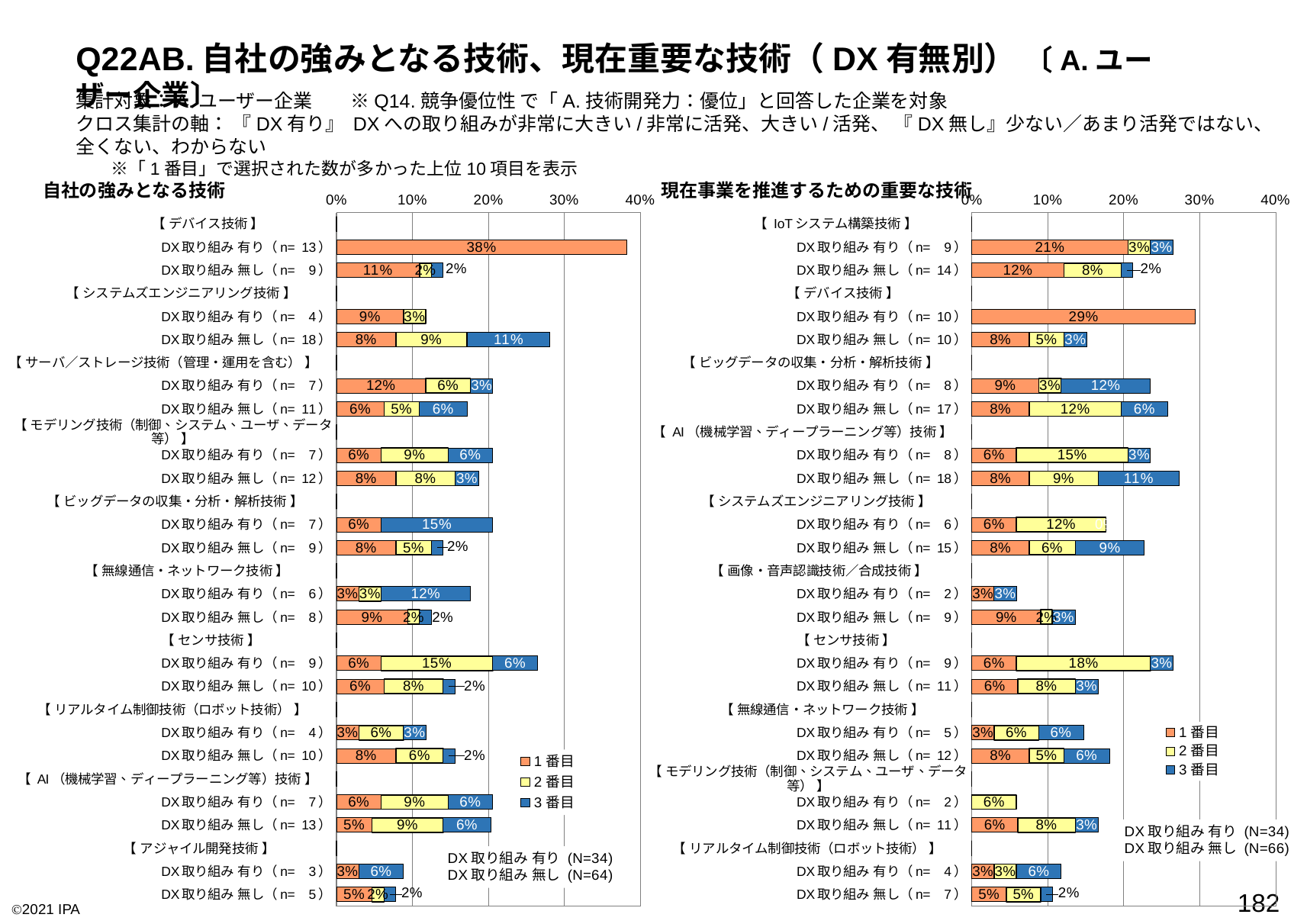

Q22AB.自社の強みとなる技術、現在重要な技術（DX有無別） 〔A.ユーザー企業〕
集計対象：A.ユーザー企業　　※Q14.競争優位性 で「A.技術開発力：優位」と回答した企業を対象
クロス集計の軸： 『DX有り』 DXへの取り組みが非常に大きい/非常に活発、大きい/活発、 『DX無し』少ない／あまり活発ではない、全くない、わからない
　　※「1番目」で選択された数が多かった上位10項目を表示
自社の強みとなる技術
現在事業を推進するための重要な技術

### Chart:

| Category | 1番目 | 2番目 | 3番目 |
|---|---|---|---|
| 【 デバイス技術 】                    | 0.0 | 0.0 | 0.0 |
| DX取り組み 有り（n=  13） | 0.38235294117647056 | 0.0 | 0.0 |
| DX取り組み 無し（n=    9） | 0.109375 | 0.015625 | 0.015625 |
| 【 システムズエンジニアリング技術 】           | 0.0 | 0.0 | 0.0 |
| DX取り組み 有り（n=    4） | 0.08823529411764706 | 0.029411764705882353 | 0.0 |
| DX取り組み 無し（n=  18） | 0.078125 | 0.09375 | 0.109375 |
| 【 サーバ／ストレージ技術（管理・運用を含む） 】     | 0.0 | 0.0 | 0.0 |
| DX取り組み 有り（n=    7） | 0.11764705882352941 | 0.058823529411764705 | 0.029411764705882353 |
| DX取り組み 無し（n=  11） | 0.0625 | 0.046875 | 0.0625 |
| 【 モデリング技術（制御、システム、ユーザ、データ等） 】 | 0.0 | 0.0 | 0.0 |
| DX取り組み 有り（n=    7） | 0.058823529411764705 | 0.08823529411764706 | 0.058823529411764705 |
| DX取り組み 無し（n=  12） | 0.078125 | 0.078125 | 0.03125 |
| 【 ビッグデータの収集・分析・解析技術 】         | 0.0 | 0.0 | 0.0 |
| DX取り組み 有り（n=    7） | 0.058823529411764705 | 0.0 | 0.14705882352941177 |
| DX取り組み 無し（n=    9） | 0.078125 | 0.046875 | 0.015625 |
| 【 無線通信・ネットワーク技術 】             | 0.0 | 0.0 | 0.0 |
| DX取り組み 有り（n=    6） | 0.029411764705882353 | 0.029411764705882353 | 0.11764705882352941 |
| DX取り組み 無し（n=    8） | 0.09375 | 0.015625 | 0.015625 |
| 【 センサ技術 】                     | 0.0 | 0.0 | 0.0 |
| DX取り組み 有り（n=    9） | 0.058823529411764705 | 0.14705882352941177 | 0.058823529411764705 |
| DX取り組み 無し（n=  10） | 0.0625 | 0.078125 | 0.015625 |
| 【 リアルタイム制御技術（ロボット技術） 】        | 0.0 | 0.0 | 0.0 |
| DX取り組み 有り（n=    4） | 0.029411764705882353 | 0.058823529411764705 | 0.029411764705882353 |
| DX取り組み 無し（n=  10） | 0.078125 | 0.0625 | 0.015625 |
| 【 AI（機械学習、ディープラーニング等）技術 】     | 0.0 | 0.0 | 0.0 |
| DX取り組み 有り（n=    7） | 0.058823529411764705 | 0.08823529411764706 | 0.058823529411764705 |
| DX取り組み 無し（n=  13） | 0.046875 | 0.09375 | 0.0625 |
| 【 アジャイル開発技術 】                 | 0.0 | 0.0 | 0.0 |
| DX取り組み 有り（n=    3） | 0.029411764705882353 | 0.0 | 0.058823529411764705 |
| DX取り組み 無し（n=    5） | 0.046875 | 0.015625 | 0.015625 |

### Chart:

| Category | 1番目 | 2番目 | 3番目 |
|---|---|---|---|
| 【 IoTシステム構築技術 】               | 0.0 | 0.0 | 0.0 |
| DX取り組み 有り（n=    9） | 0.20588235294117646 | 0.029411764705882353 | 0.029411764705882353 |
| DX取り組み 無し（n=  14） | 0.12121212121212122 | 0.07575757575757576 | 0.015151515151515152 |
| 【 デバイス技術 】                    | 0.0 | 0.0 | 0.0 |
| DX取り組み 有り（n=  10） | 0.29411764705882354 | 0.0 | 0.0 |
| DX取り組み 無し（n=  10） | 0.07575757575757576 | 0.045454545454545456 | 0.030303030303030304 |
| 【 ビッグデータの収集・分析・解析技術 】         | 0.0 | 0.0 | 0.0 |
| DX取り組み 有り（n=    8） | 0.08823529411764706 | 0.029411764705882353 | 0.11764705882352941 |
| DX取り組み 無し（n=  17） | 0.07575757575757576 | 0.12121212121212122 | 0.06060606060606061 |
| 【 AI（機械学習、ディープラーニング等）技術 】     | 0.0 | 0.0 | 0.0 |
| DX取り組み 有り（n=    8） | 0.058823529411764705 | 0.14705882352941177 | 0.029411764705882353 |
| DX取り組み 無し（n=  18） | 0.07575757575757576 | 0.09090909090909091 | 0.10606060606060606 |
| 【 システムズエンジニアリング技術 】           | 0.0 | 0.0 | 0.0 |
| DX取り組み 有り（n=    6） | 0.058823529411764705 | 0.11764705882352941 | 0.0 |
| DX取り組み 無し（n=  15） | 0.07575757575757576 | 0.06060606060606061 | 0.09090909090909091 |
| 【 画像・音声認識技術／合成技術 】            | 0.0 | 0.0 | 0.0 |
| DX取り組み 有り（n=    2） | 0.029411764705882353 | 0.0 | 0.029411764705882353 |
| DX取り組み 無し（n=    9） | 0.09090909090909091 | 0.015151515151515152 | 0.030303030303030304 |
| 【 センサ技術 】                     | 0.0 | 0.0 | 0.0 |
| DX取り組み 有り（n=    9） | 0.058823529411764705 | 0.17647058823529413 | 0.029411764705882353 |
| DX取り組み 無し（n=  11） | 0.06060606060606061 | 0.07575757575757576 | 0.030303030303030304 |
| 【 無線通信・ネットワーク技術 】             | 0.0 | 0.0 | 0.0 |
| DX取り組み 有り（n=    5） | 0.029411764705882353 | 0.058823529411764705 | 0.058823529411764705 |
| DX取り組み 無し（n=  12） | 0.07575757575757576 | 0.045454545454545456 | 0.06060606060606061 |
| 【 モデリング技術（制御、システム、ユーザ、データ等） 】 | 0.0 | 0.0 | 0.0 |
| DX取り組み 有り（n=    2） | 0.0 | 0.058823529411764705 | 0.0 |
| DX取り組み 無し（n=  11） | 0.06060606060606061 | 0.07575757575757576 | 0.030303030303030304 |
| 【 リアルタイム制御技術（ロボット技術） 】        | 0.0 | 0.0 | 0.0 |
| DX取り組み 有り（n=    4） | 0.029411764705882353 | 0.029411764705882353 | 0.058823529411764705 |
| DX取り組み 無し（n=    7） | 0.045454545454545456 | 0.045454545454545456 | 0.015151515151515152 |